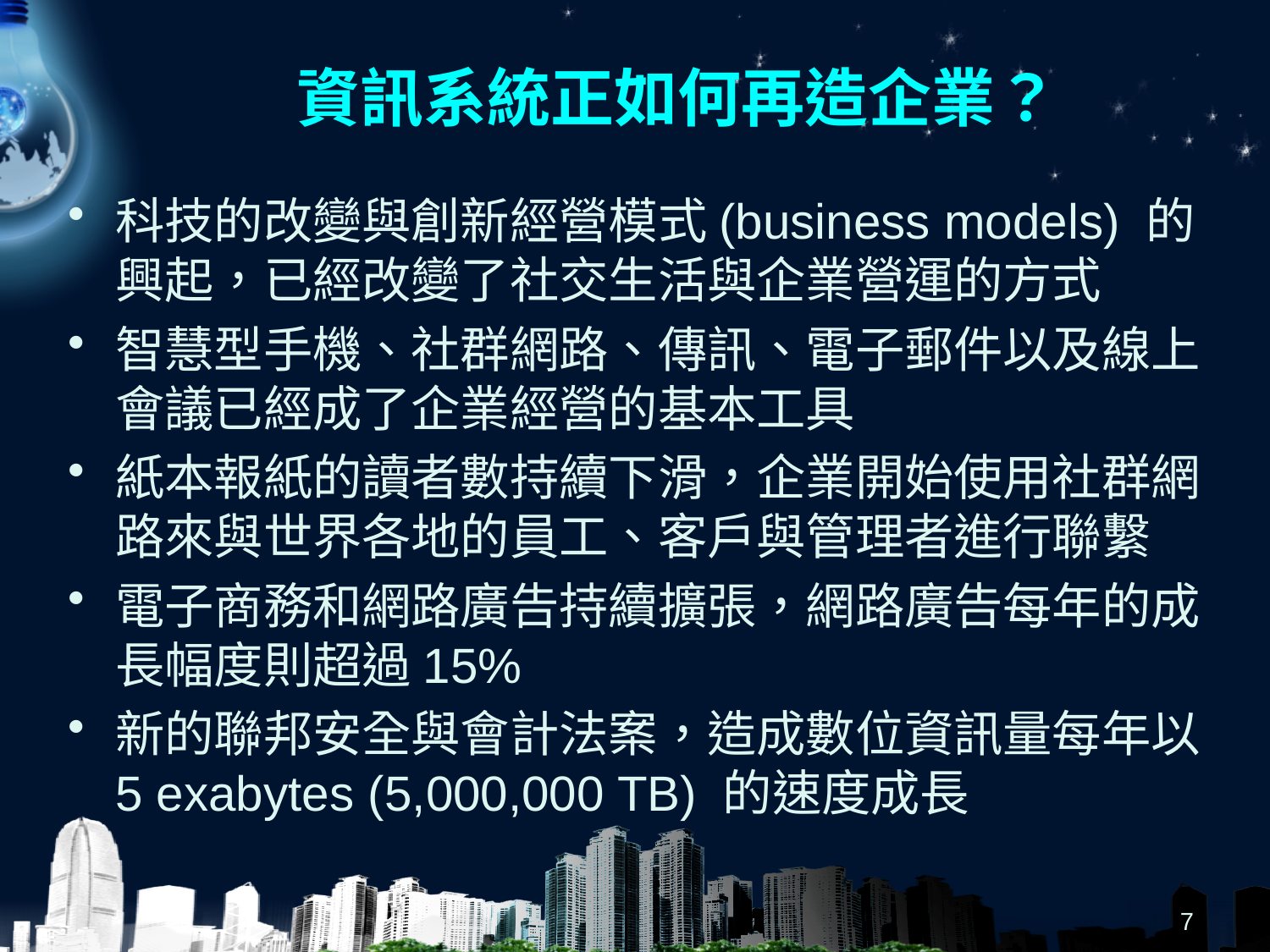

# 資訊系統正如何再造企業？
科技的改變與創新經營模式(business models) 的興起，已經改變了社交生活與企業營運的方式
智慧型手機、社群網路、傳訊、電子郵件以及線上會議已經成了企業經營的基本工具
紙本報紙的讀者數持續下滑，企業開始使用社群網路來與世界各地的員工、客戶與管理者進行聯繫
電子商務和網路廣告持續擴張，網路廣告每年的成長幅度則超過15%
新的聯邦安全與會計法案，造成數位資訊量每年以5 exabytes (5,000,000 TB) 的速度成長
7